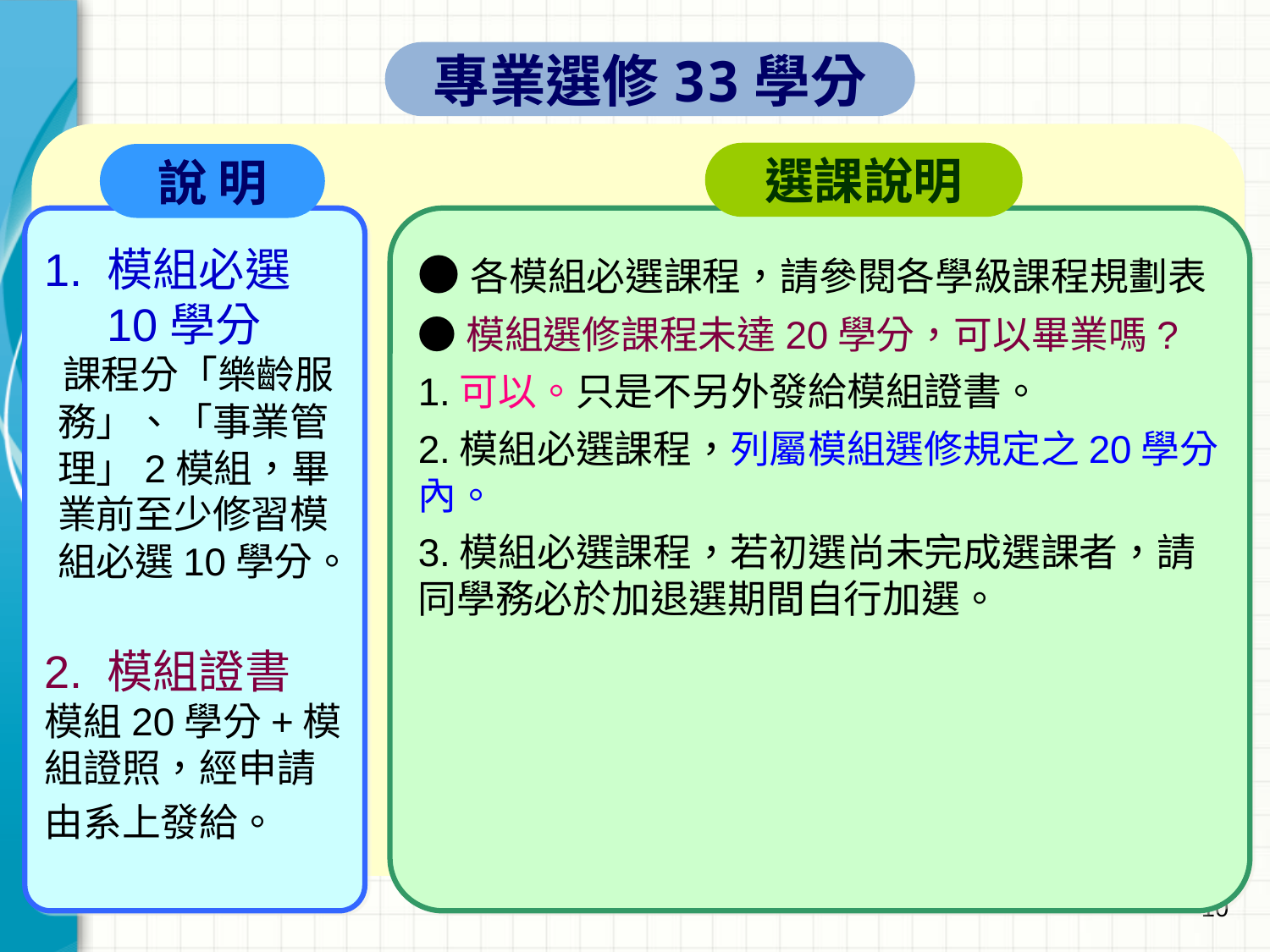

專業選修33學分

選課說明
說 明
模組必選10學分
 課程分「樂齡服務」、「事業管理」2模組，畢業前至少修習模組必選10學分。

模組證書
模組20學分+模組證照，經申請由系上發給。
●各模組必選課程，請參閱各學級課程規劃表
●模組選修課程未達20學分，可以畢業嗎?
1.可以。只是不另外發給模組證書。
2.模組必選課程，列屬模組選修規定之20學分內。
3.模組必選課程，若初選尚未完成選課者，請同學務必於加退選期間自行加選。
10